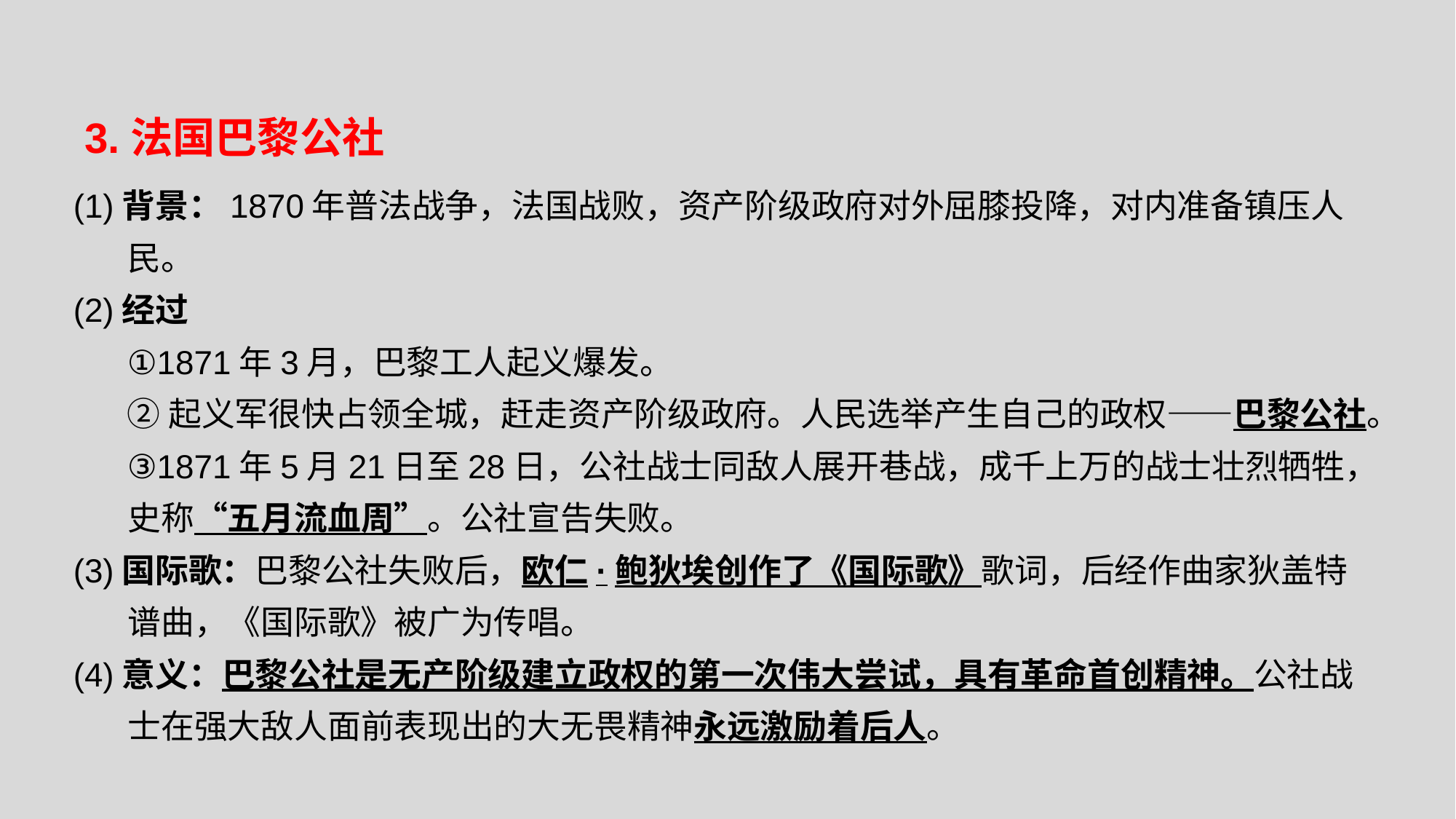

3.法国巴黎公社
(1)背景：1870年普法战争，法国战败，资产阶级政府对外屈膝投降，对内准备镇压人民。
(2)经过
①1871年3月，巴黎工人起义爆发。
②起义军很快占领全城，赶走资产阶级政府。人民选举产生自己的政权——巴黎公社。
③1871年5月21日至28日，公社战士同敌人展开巷战，成千上万的战士壮烈牺牲，史称“五月流血周”。公社宣告失败。
(3)国际歌：巴黎公社失败后，欧仁·鲍狄埃创作了《国际歌》歌词，后经作曲家狄盖特谱曲，《国际歌》被广为传唱。
(4)意义：巴黎公社是无产阶级建立政权的第一次伟大尝试，具有革命首创精神。公社战士在强大敌人面前表现出的大无畏精神永远激励着后人。